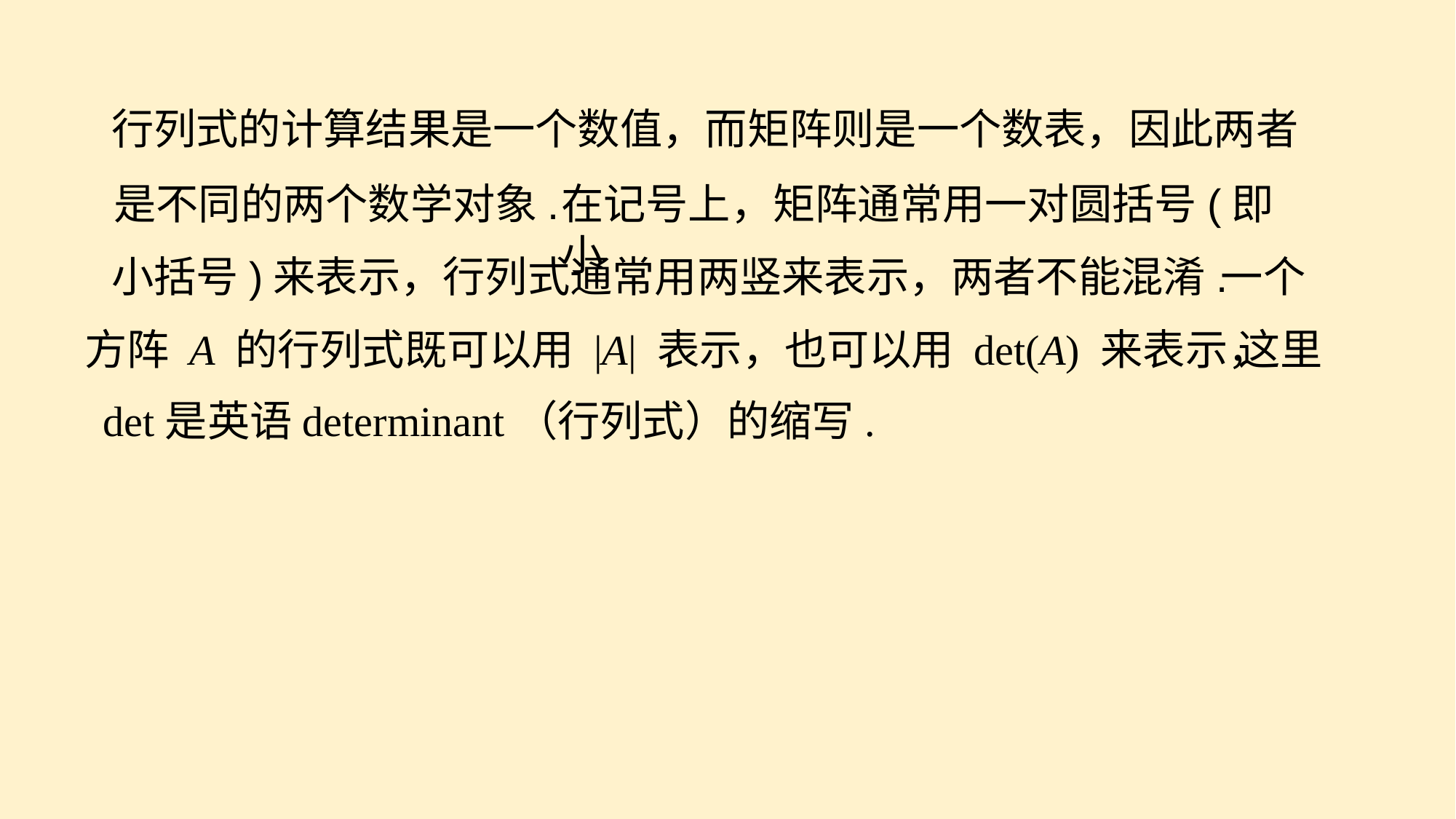

行列式的计算结果是一个数值，而矩阵则是一个数表，因此两者
是不同的两个数学对象.
在记号上，矩阵通常用一对圆括号(即小
小括号)来表示，行列式通常用两竖来表示，两者不能混淆.
一个
方阵 A 的行列式既可以用 |A| 表示，也可以用 det(A) 来表示，
这里
det是英语determinant（行列式）的缩写.